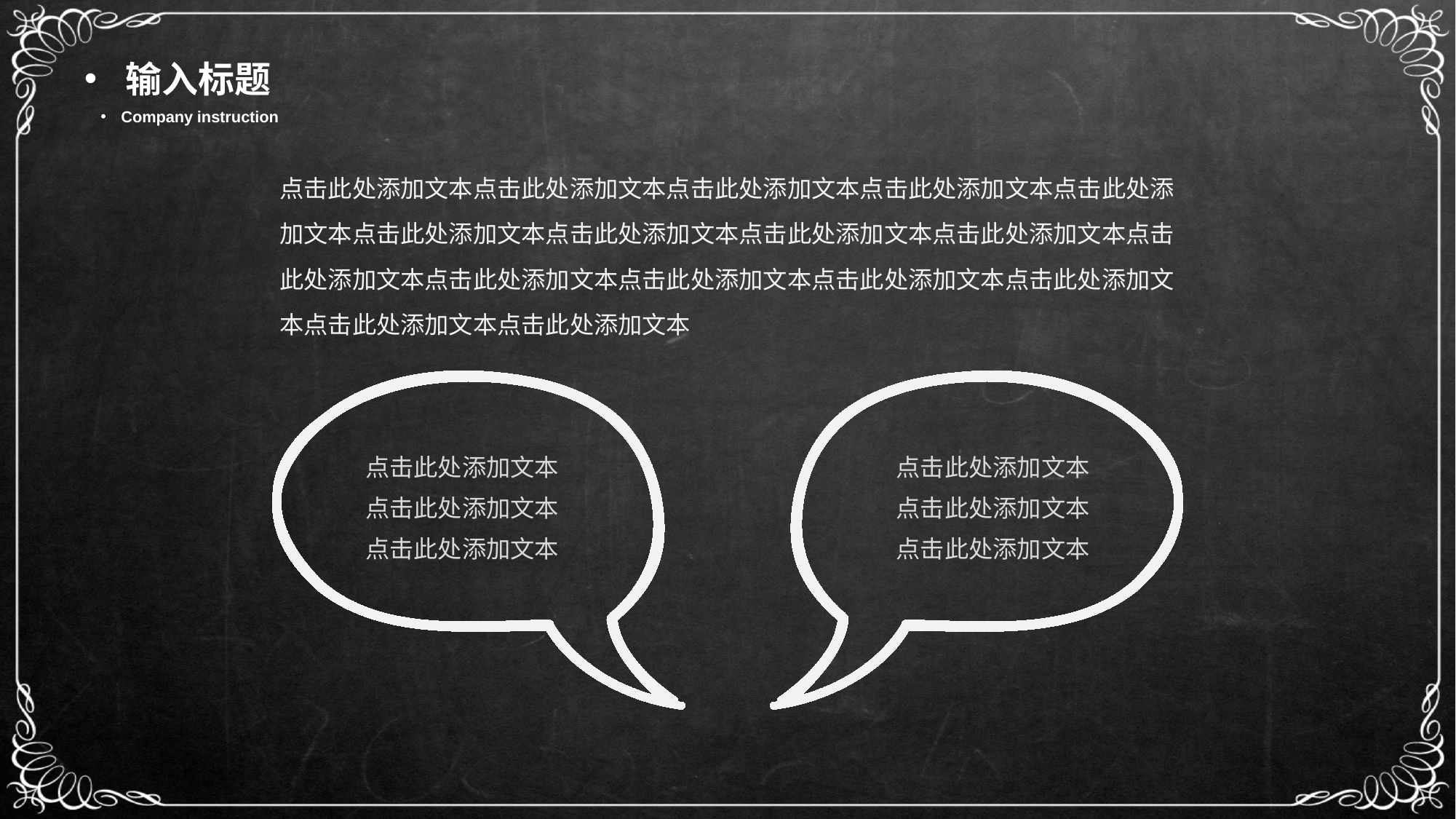

输入标题
Company instruction
点击此处添加文本点击此处添加文本点击此处添加文本点击此处添加文本点击此处添加文本点击此处添加文本点击此处添加文本点击此处添加文本点击此处添加文本点击此处添加文本点击此处添加文本点击此处添加文本点击此处添加文本点击此处添加文本点击此处添加文本点击此处添加文本

点击此处添加文本
点击此处添加文本
点击此处添加文本
点击此处添加文本
点击此处添加文本
点击此处添加文本